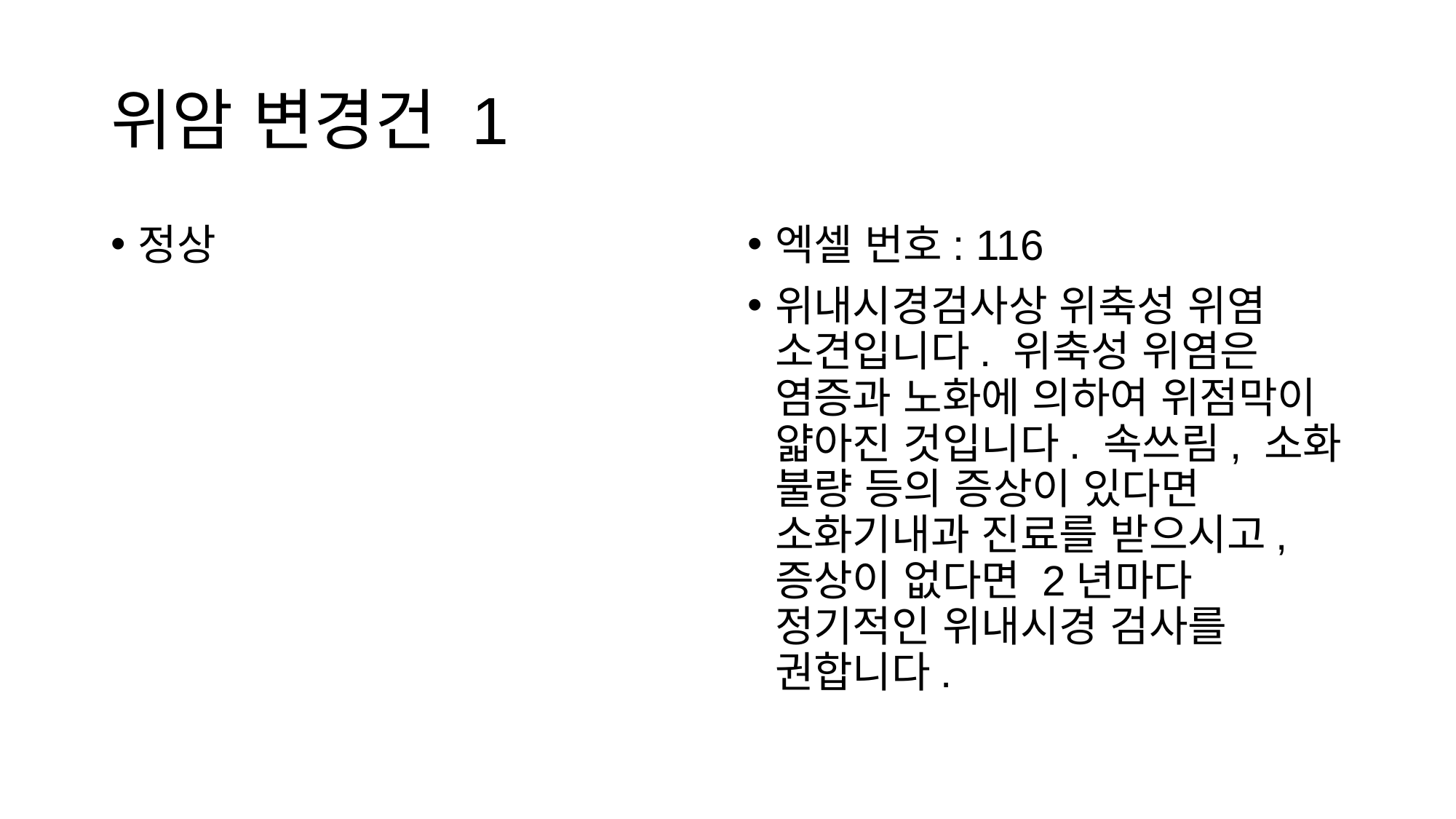

# 위암 변경건 1
정상

엑셀 번호: 116
위내시경검사상 위축성 위염 소견입니다. 위축성 위염은 염증과 노화에 의하여 위점막이 얇아진 것입니다. 속쓰림, 소화 불량 등의 증상이 있다면 소화기내과 진료를 받으시고, 증상이 없다면 2년마다 정기적인 위내시경 검사를 권합니다.